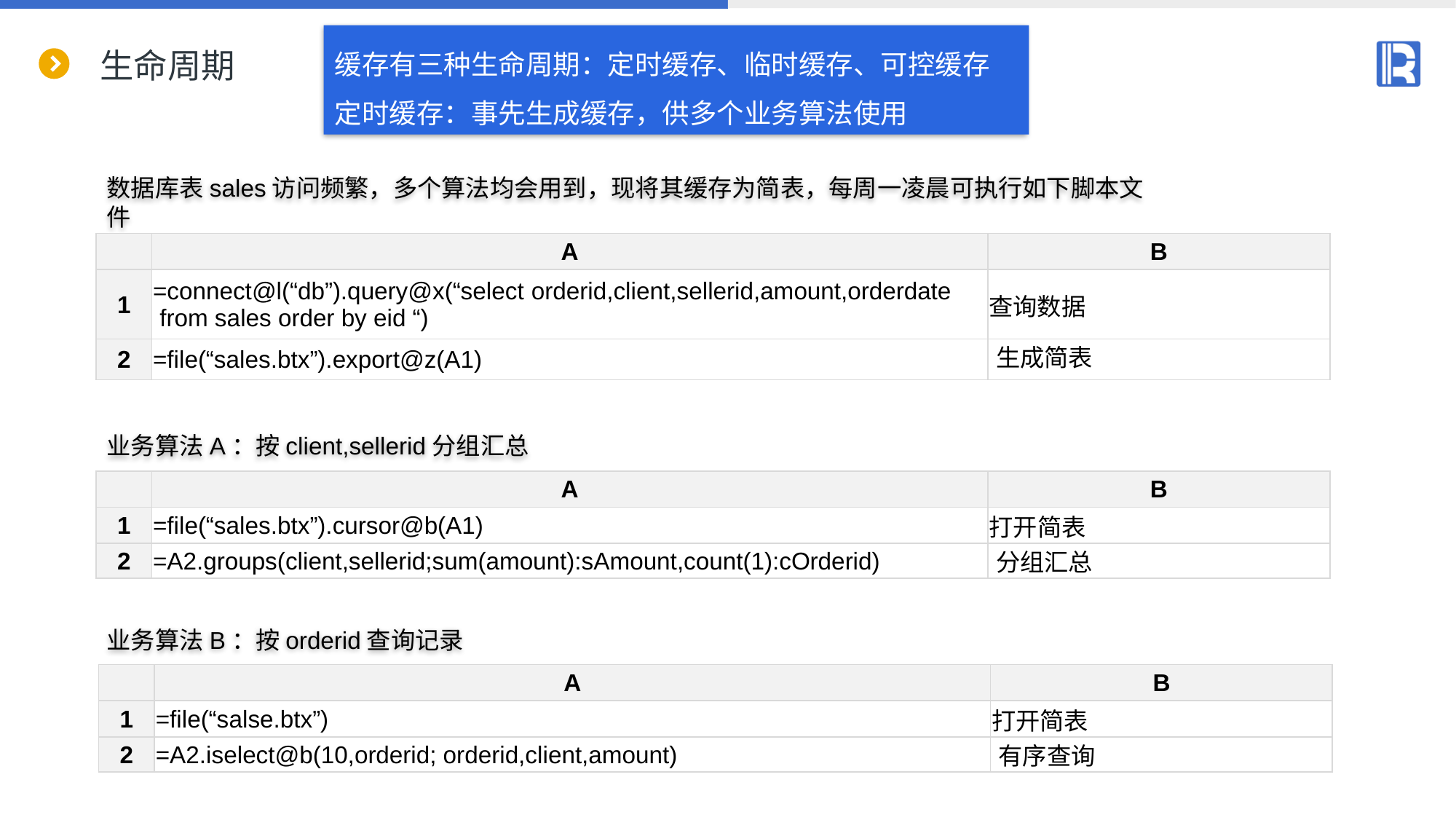

缓存有三种生命周期：定时缓存、临时缓存、可控缓存
定时缓存：事先生成缓存，供多个业务算法使用
# 生命周期
数据库表sales访问频繁，多个算法均会用到，现将其缓存为简表，每周一凌晨可执行如下脚本文件
|  | A | B |
| --- | --- | --- |
| 1 | =connect@l(“db”).query@x(“select orderid,client,sellerid,amount,orderdate from sales order by eid “) | 查询数据 |
| 2 | =file(“sales.btx”).export@z(A1) | 生成简表 |
业务算法A：按client,sellerid分组汇总
|  | A | B |
| --- | --- | --- |
| 1 | =file(“sales.btx”).cursor@b(A1) | 打开简表 |
| 2 | =A2.groups(client,sellerid;sum(amount):sAmount,count(1):cOrderid) | 分组汇总 |
业务算法B：按orderid查询记录
|  | A | B |
| --- | --- | --- |
| 1 | =file(“salse.btx”) | 打开简表 |
| 2 | =A2.iselect@b(10,orderid; orderid,client,amount) | 有序查询 |